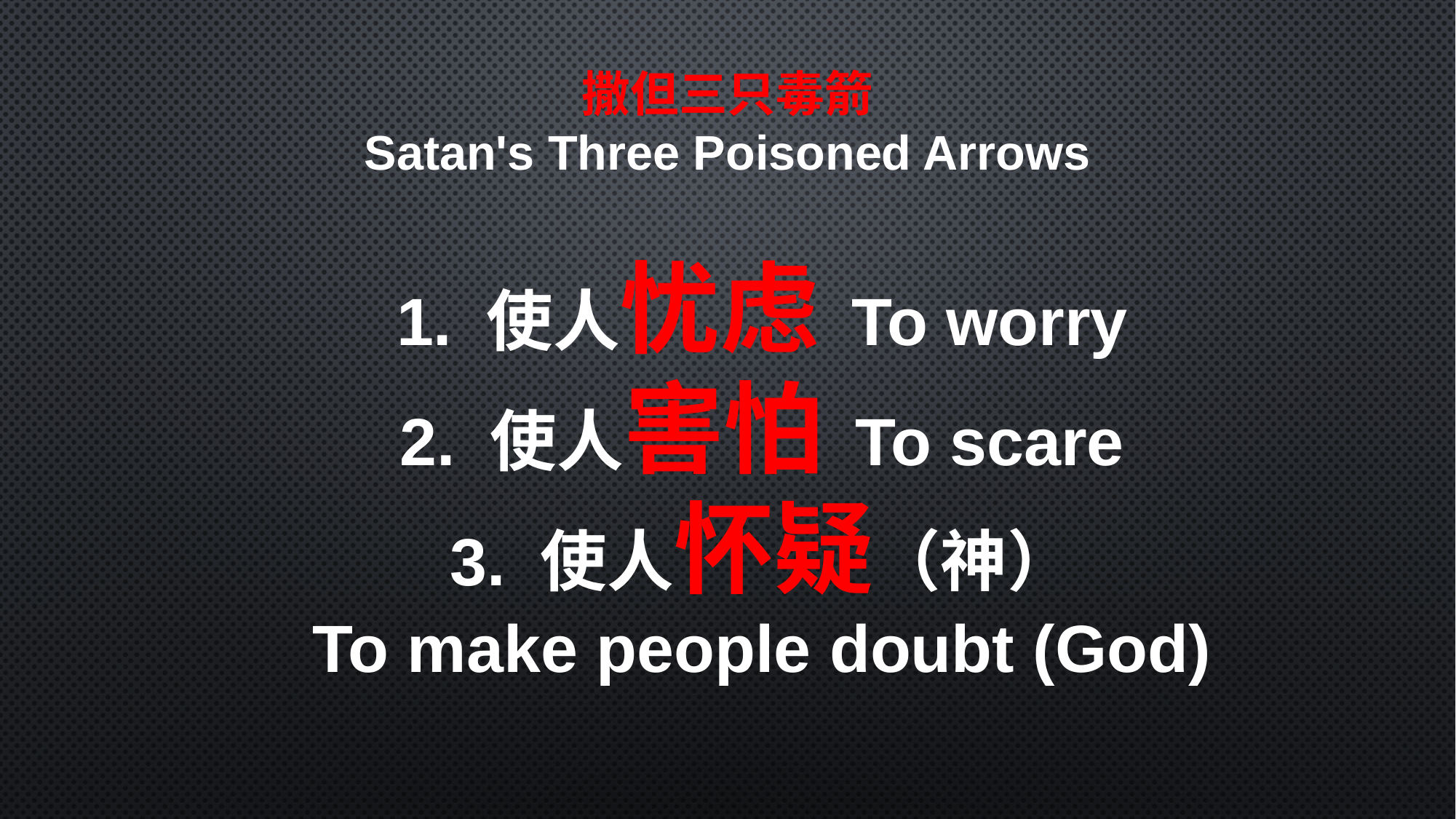

撒但三只毒箭
Satan's Three Poisoned Arrows
1. 使人忧虑 To worry
2. 使人害怕 To scare
3. 使人怀疑（神）
To make people doubt (God)